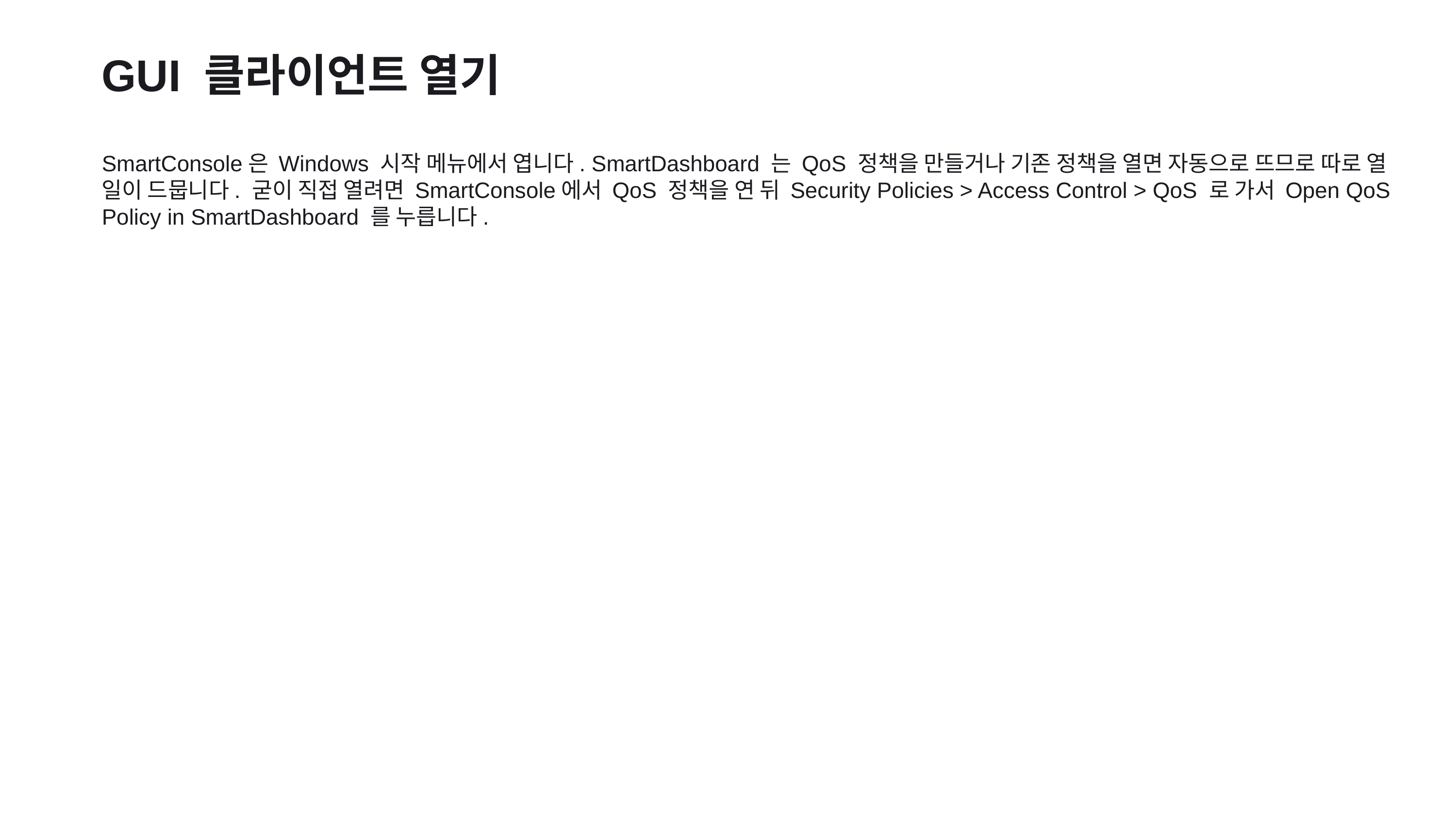

GUI 클라이언트 열기
SmartConsole은 Windows 시작 메뉴에서 엽니다. SmartDashboard 는 QoS 정책을 만들거나 기존 정책을 열면 자동으로 뜨므로 따로 열 일이 드뭅니다. 굳이 직접 열려면 SmartConsole에서 QoS 정책을 연 뒤 Security Policies > Access Control > QoS 로 가서 Open QoS Policy in SmartDashboard 를 누릅니다.